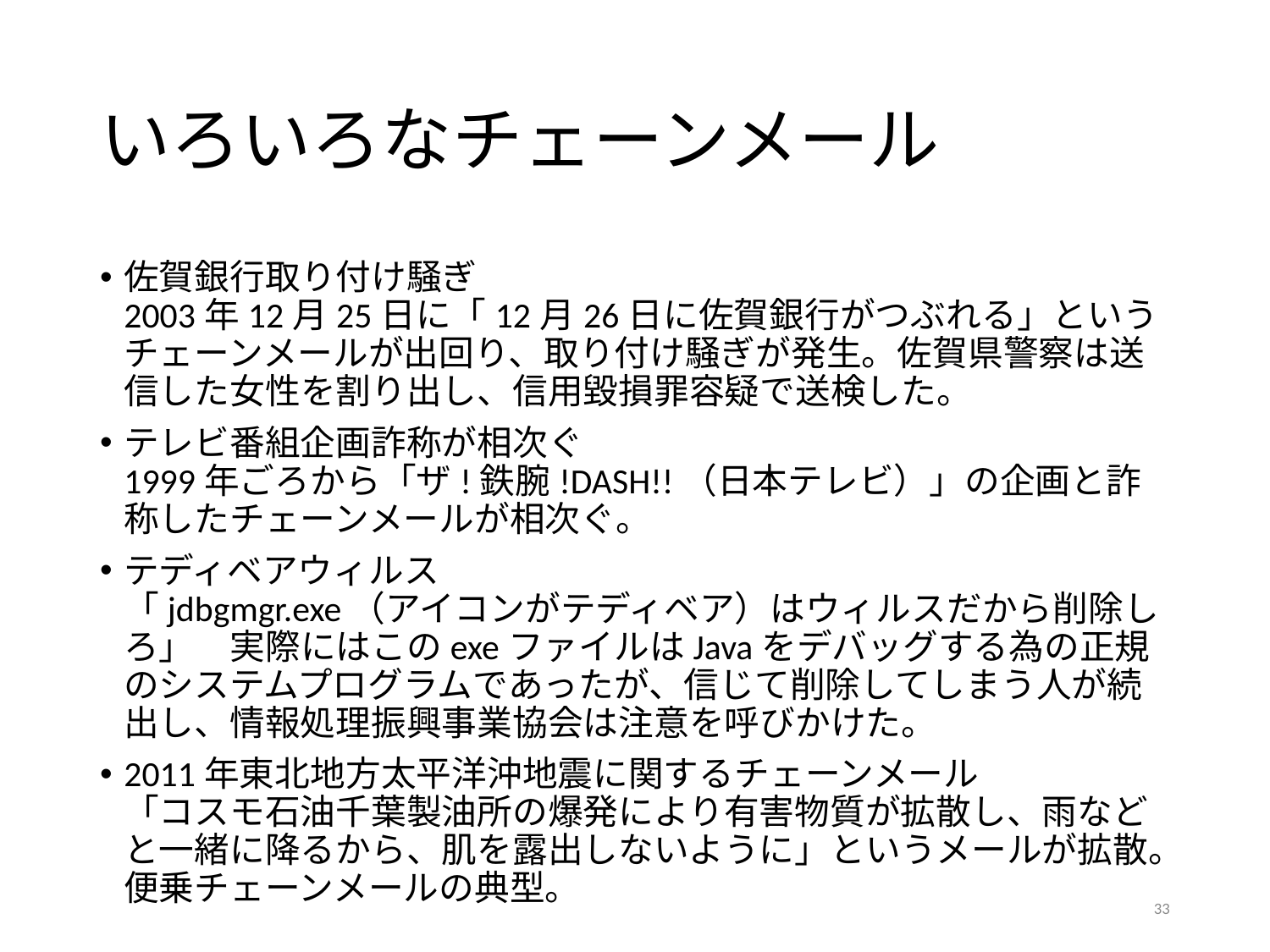

# いろいろなチェーンメール
佐賀銀行取り付け騒ぎ
2003年12月25日に「12月26日に佐賀銀行がつぶれる」というチェーンメールが出回り、取り付け騒ぎが発生。佐賀県警察は送信した女性を割り出し、信用毀損罪容疑で送検した。
テレビ番組企画詐称が相次ぐ
1999年ごろから「ザ!鉄腕!DASH!!（日本テレビ）」の企画と詐称したチェーンメールが相次ぐ。
テディベアウィルス
「jdbgmgr.exe（アイコンがテディベア）はウィルスだから削除しろ」　実際にはこのexeファイルはJavaをデバッグする為の正規のシステムプログラムであったが、信じて削除してしまう人が続出し、情報処理振興事業協会は注意を呼びかけた。
2011年東北地方太平洋沖地震に関するチェーンメール
「コスモ石油千葉製油所の爆発により有害物質が拡散し、雨などと一緒に降るから、肌を露出しないように」というメールが拡散。便乗チェーンメールの典型。
33